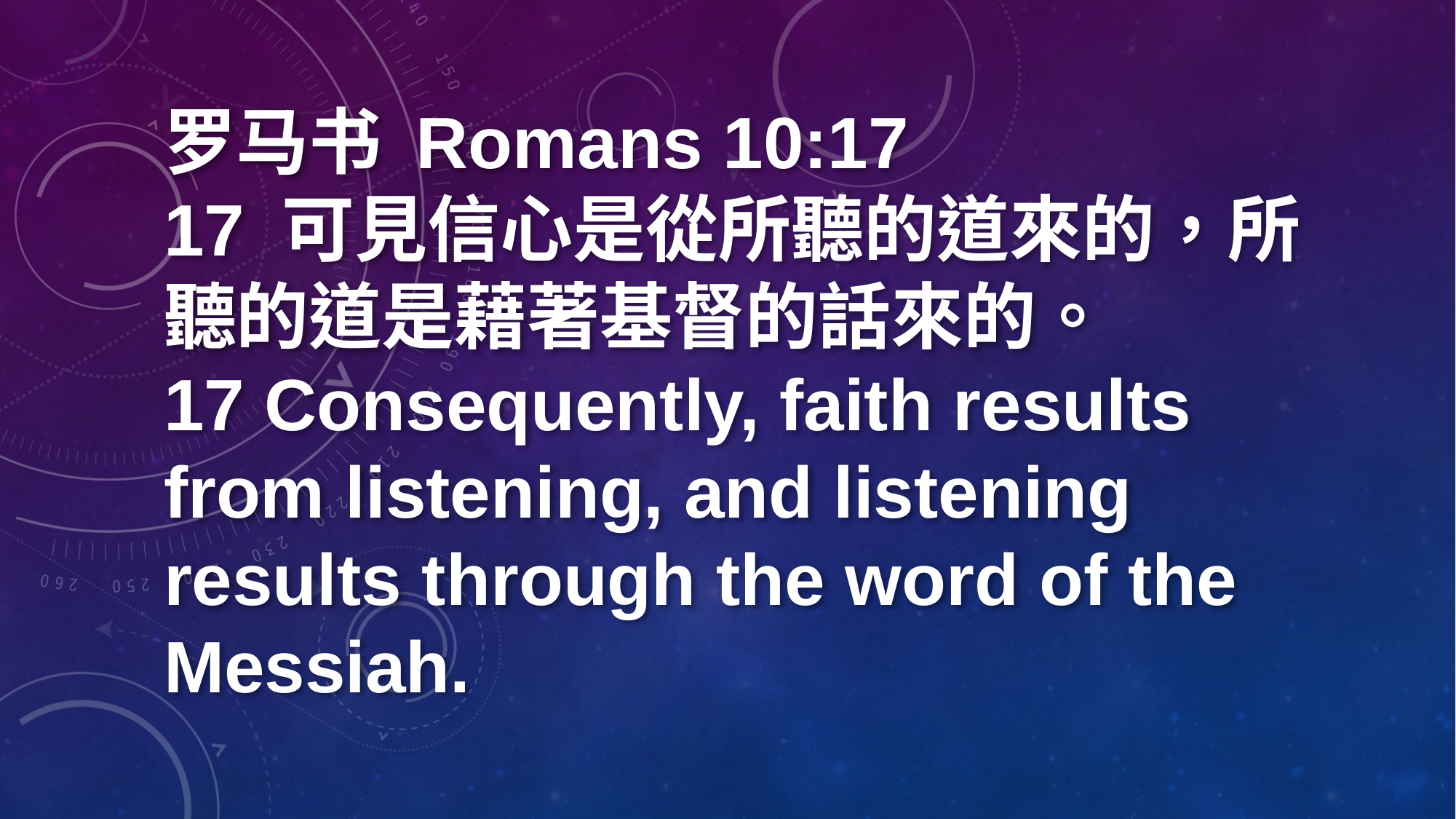

罗马书 Romans 10:17
17 可見信心是從所聽的道來的，所聽的道是藉著基督的話來的。
17 Consequently, faith results from listening, and listening results through the word of the Messiah.